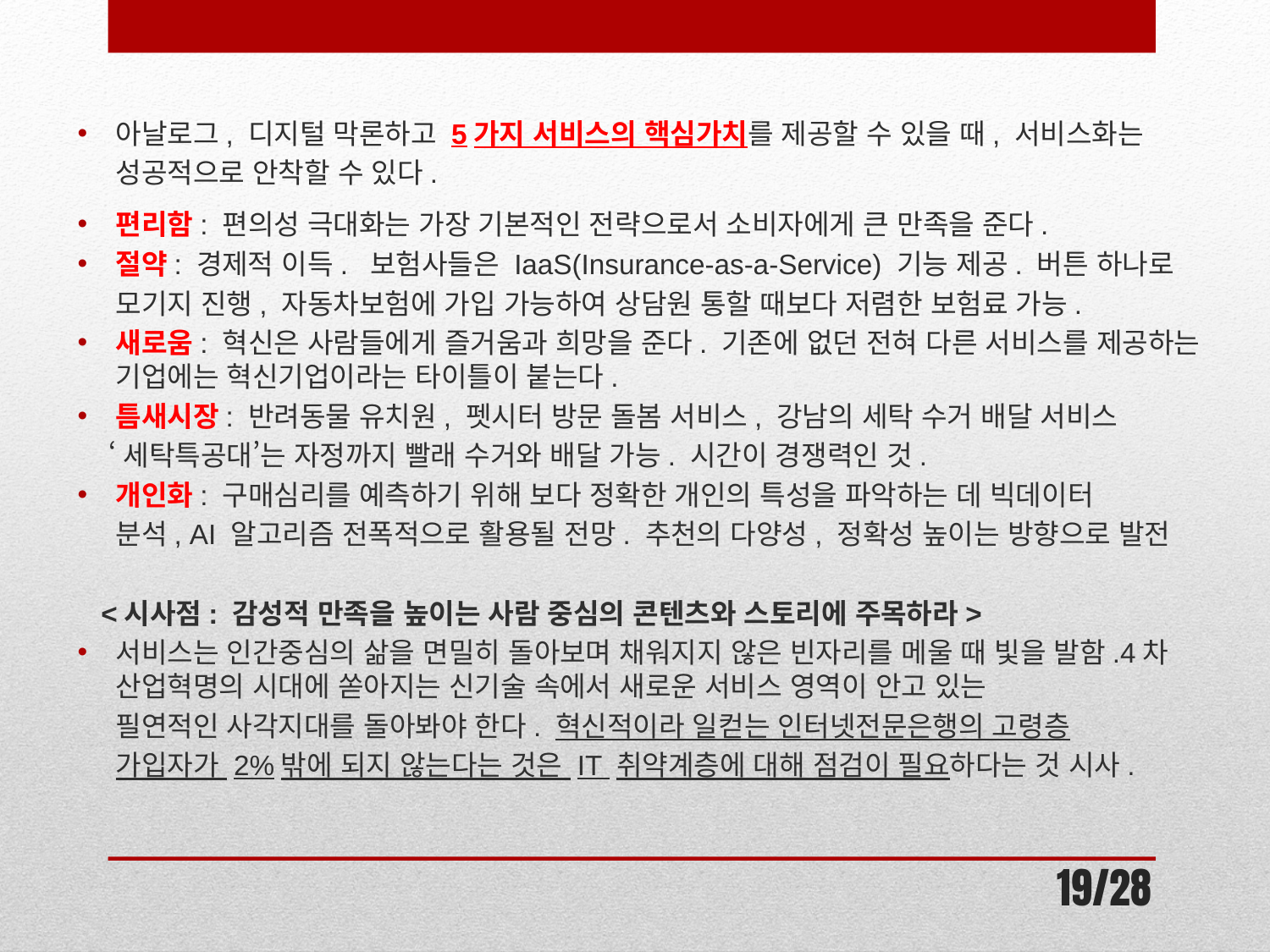

아날로그, 디지털 막론하고 5가지 서비스의 핵심가치를 제공할 수 있을 때, 서비스화는
    성공적으로 안착할 수 있다.

편리함: 편의성 극대화는 가장 기본적인 전략으로서 소비자에게 큰 만족을 준다.
절약: 경제적 이득.  보험사들은 IaaS(Insurance-as-a-Service) 기능 제공. 버튼 하나로
    모기지 진행, 자동차보험에 가입 가능하여 상담원 통할 때보다 저렴한 보험료 가능.
새로움: 혁신은 사람들에게 즐거움과 희망을 준다. 기존에 없던 전혀 다른 서비스를 제공하는 기업에는 혁신기업이라는 타이틀이 붙는다.
틈새시장: 반려동물 유치원, 펫시터 방문 돌봄 서비스, 강남의 세탁 수거 배달 서비스
    ‘세탁특공대’는 자정까지 빨래 수거와 배달 가능. 시간이 경쟁력인 것.
개인화: 구매심리를 예측하기 위해 보다 정확한 개인의 특성을 파악하는 데 빅데이터
    분석, AI 알고리즘 전폭적으로 활용될 전망. 추천의 다양성, 정확성 높이는 방향으로 발전

   <시사점: 감성적 만족을 높이는 사람 중심의 콘텐츠와 스토리에 주목하라>
서비스는 인간중심의 삶을 면밀히 돌아보며 채워지지 않은 빈자리를 메울 때 빛을 발함.4차 산업혁명의 시대에 쏟아지는 신기술 속에서 새로운 서비스 영역이 안고 있는
    필연적인 사각지대를 돌아봐야 한다. 혁신적이라 일컫는 인터넷전문은행의 고령층
    가입자가 2%밖에 되지 않는다는 것은 IT 취약계층에 대해 점검이 필요하다는 것 시사.

19/28